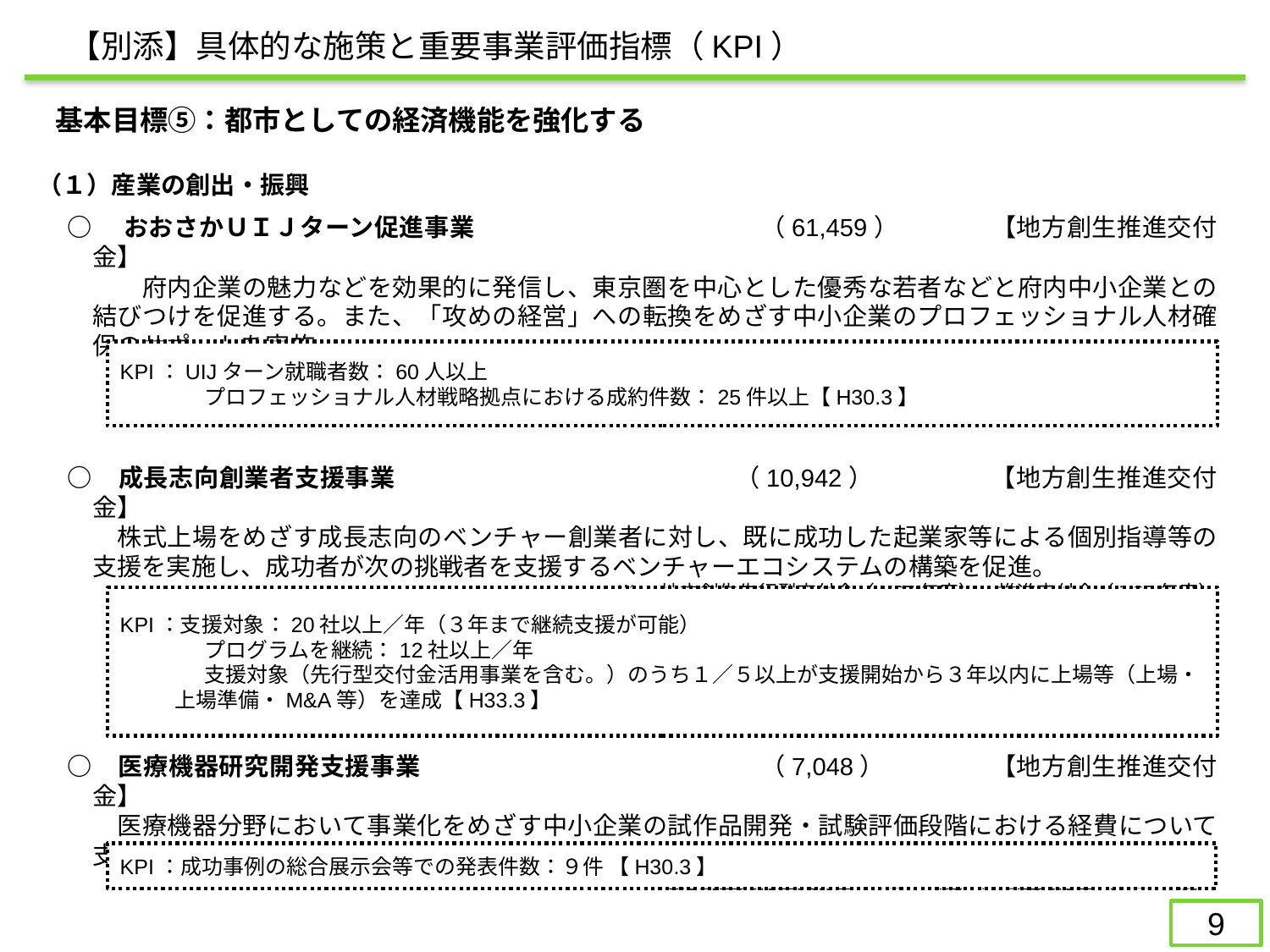

【別添】具体的な施策と重要事業評価指標（KPI）
　基本目標⑤：都市としての経済機能を強化する
（１）産業の創出・振興
○　おおさかＵＩＪターン促進事業			　（61,459）	【地方創生推進交付金】
　　　府内企業の魅力などを効果的に発信し、東京圏を中心とした優秀な若者などと府内中小企業との結びつけを促進する。また、「攻めの経営」への転換をめざす中小企業のプロフェッショナル人材確保のサポートを実施。
※　地方創生先行型交付金（H27年度）、加速化交付金・推進交付金（H28年度）
KPI：UIJターン就職者数：60人以上
　　　　プロフェッショナル人材戦略拠点における成約件数：25件以上【H30.3】
○	　成長志向創業者支援事業			（10,942）	【地方創生推進交付金】
　　株式上場をめざす成長志向のベンチャー創業者に対し、既に成功した起業家等による個別指導等の支援を実施し、成功者が次の挑戦者を支援するベンチャーエコシステムの構築を促進。
※　地方創生先行型交付金（H27年度）、推進交付金（H28年度）
KPI：支援対象：20社以上／年（３年まで継続支援が可能）
　　　　プログラムを継続：12社以上／年
　　　　支援対象（先行型交付金活用事業を含む。）のうち１／５以上が支援開始から３年以内に上場等（上場・上場準備・M&A等）を達成【H33.3】
○	　医療機器研究開発支援事業			　（7,048）	【地方創生推進交付金】
　　医療機器分野において事業化をめざす中小企業の試作品開発・試験評価段階における経費について支援。
　※　地方創生先行型交付金（H27年度）、推進交付金（H28年度）
KPI：成功事例の総合展示会等での発表件数：９件 【H30.3】
9